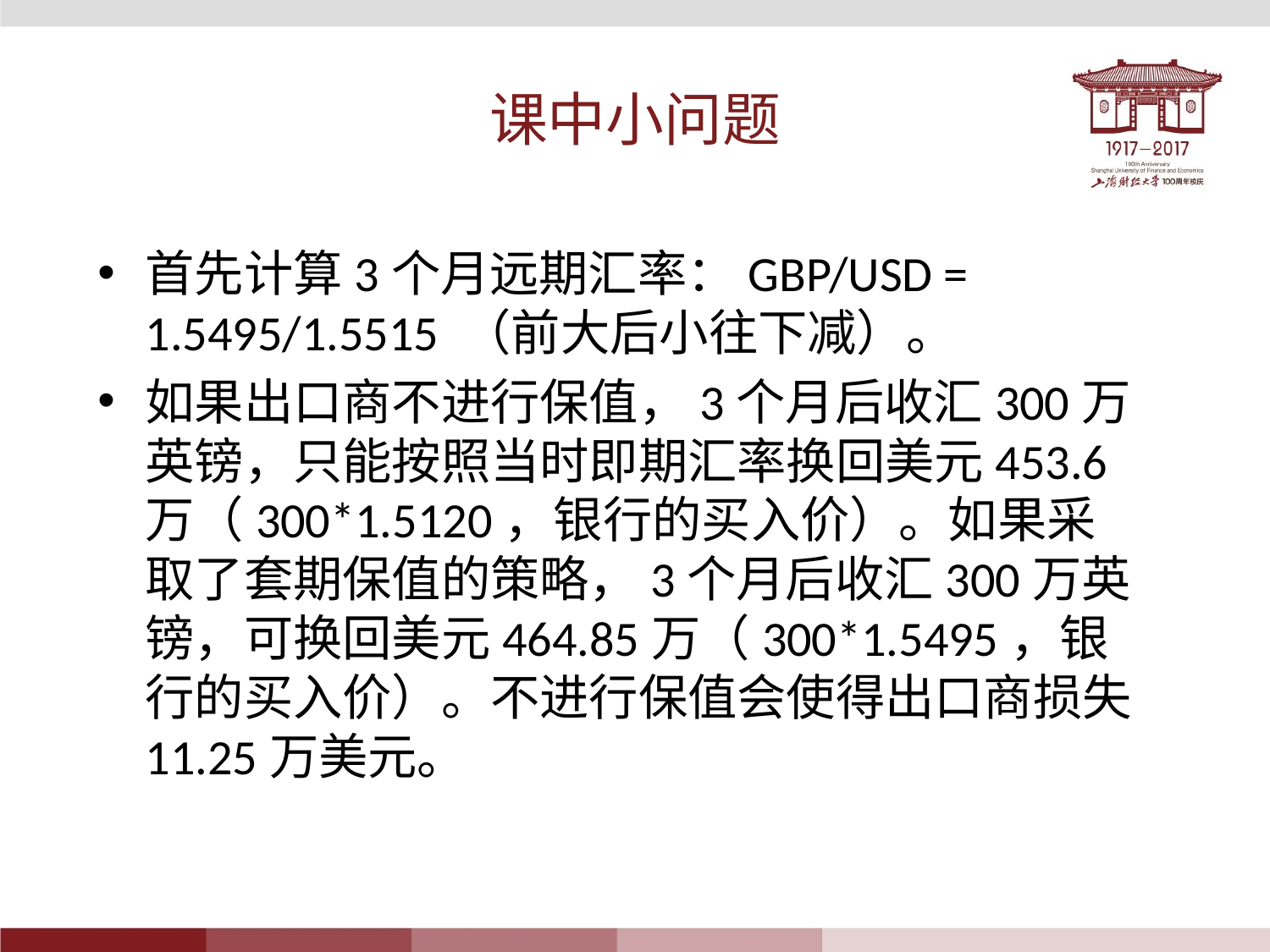

# 课中小问题
首先计算3个月远期汇率：GBP/USD = 1.5495/1.5515 （前大后小往下减）。
如果出口商不进行保值，3个月后收汇300万英镑，只能按照当时即期汇率换回美元453.6万（300*1.5120，银行的买入价）。如果采取了套期保值的策略，3个月后收汇300万英镑，可换回美元464.85万（300*1.5495，银行的买入价）。不进行保值会使得出口商损失11.25万美元。